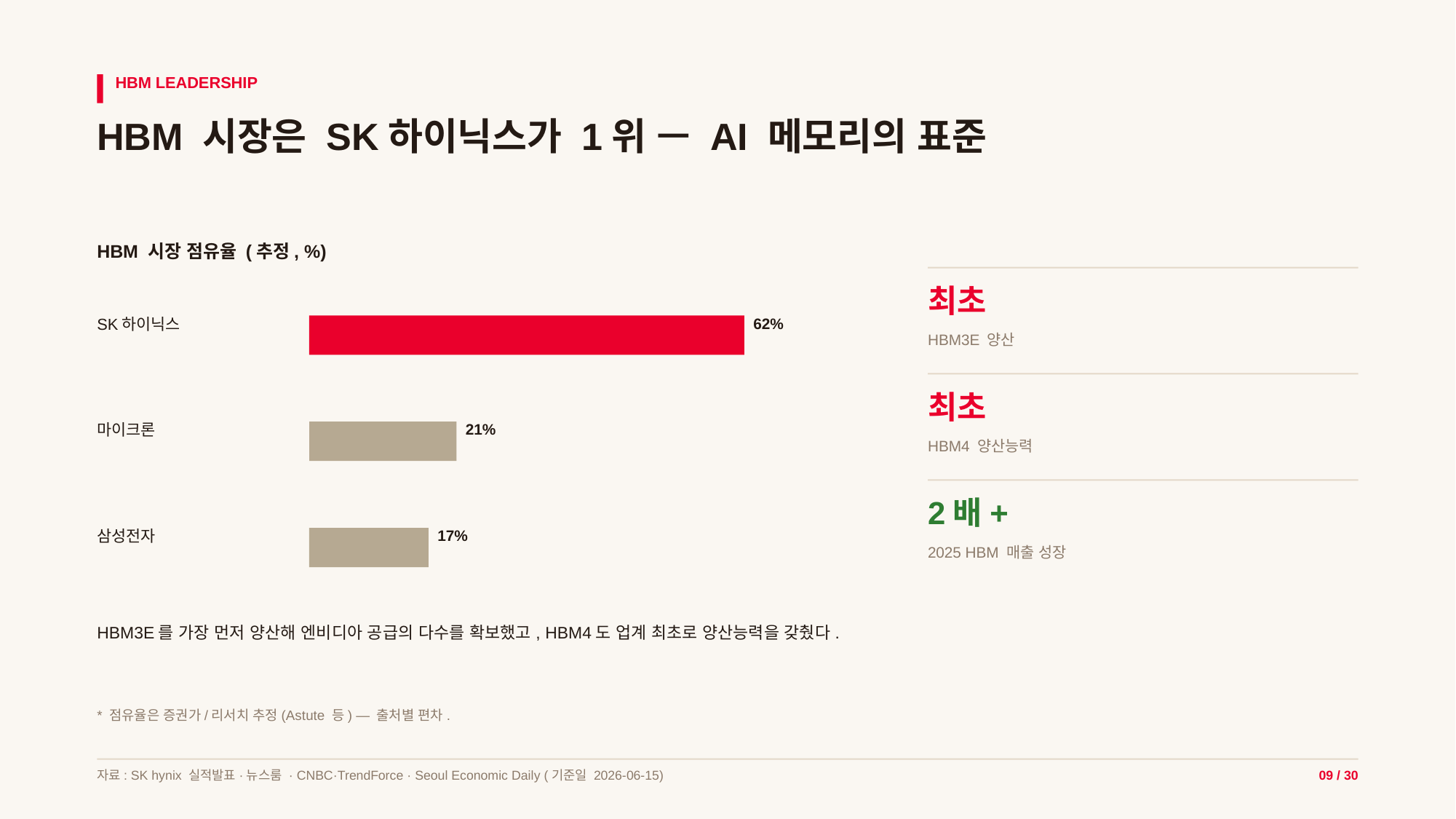

HBM LEADERSHIP

HBM 시장은 SK하이닉스가 1위 — AI 메모리의 표준
HBM 시장 점유율 (추정, %)

최초
SK하이닉스
62%

HBM3E 양산

최초
마이크론
21%

HBM4 양산능력

2배+
삼성전자
17%

2025 HBM 매출 성장
HBM3E를 가장 먼저 양산해 엔비디아 공급의 다수를 확보했고, HBM4도 업계 최초로 양산능력을 갖췄다.
* 점유율은 증권가/리서치 추정(Astute 등) — 출처별 편차.

자료: SK hynix 실적발표·뉴스룸 · CNBC·TrendForce · Seoul Economic Daily (기준일 2026-06-15)
09 / 30